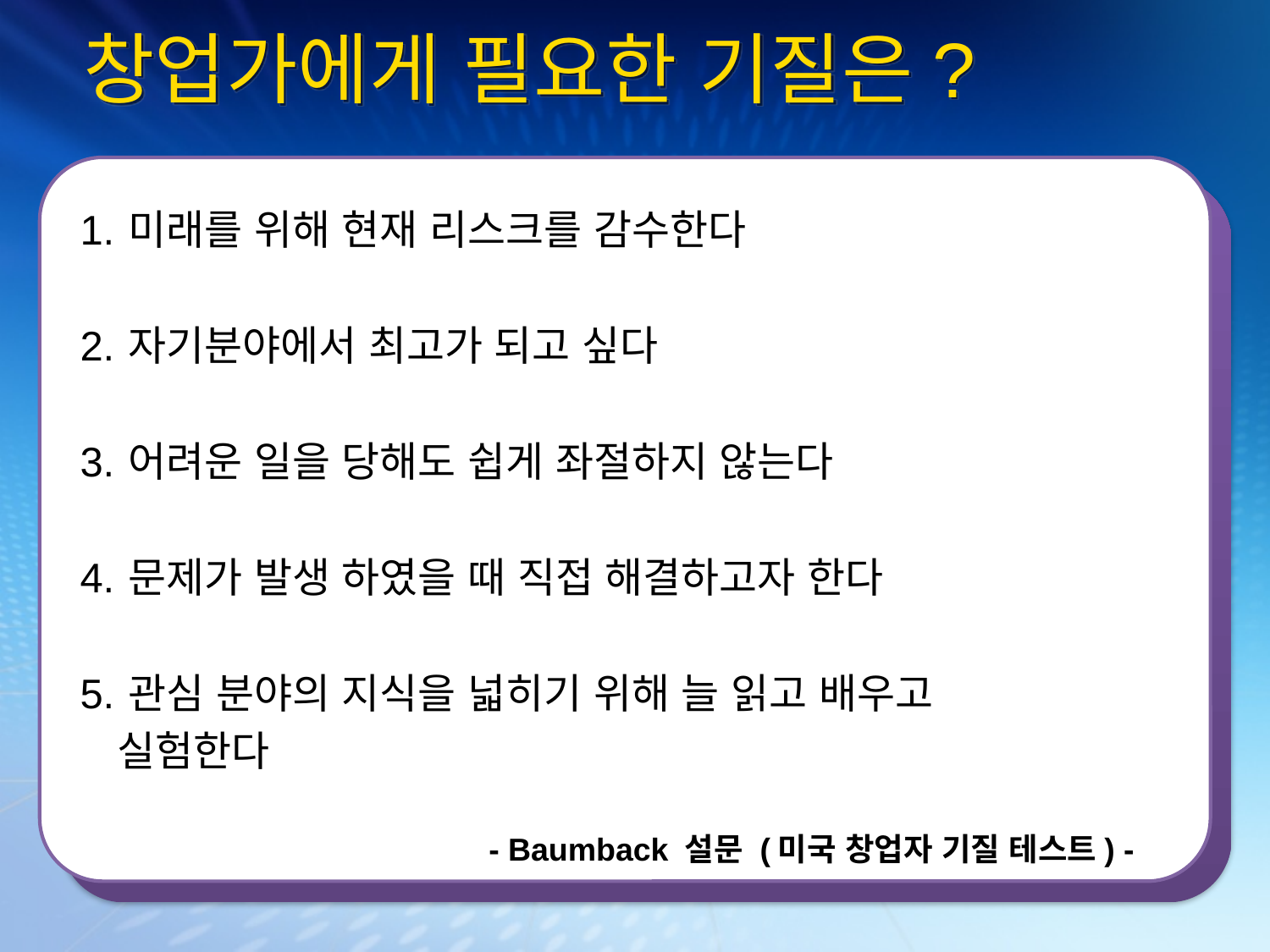

창업가에게 필요한 기질은?

1. 미래를 위해 현재 리스크를 감수한다

2. 자기분야에서 최고가 되고 싶다

3. 어려운 일을 당해도 쉽게 좌절하지 않는다

4. 문제가 발생 하였을 때 직접 해결하고자 한다

5. 관심 분야의 지식을 넓히기 위해 늘 읽고 배우고
   실험한다

- Baumback 설문 (미국 창업자 기질 테스트) -